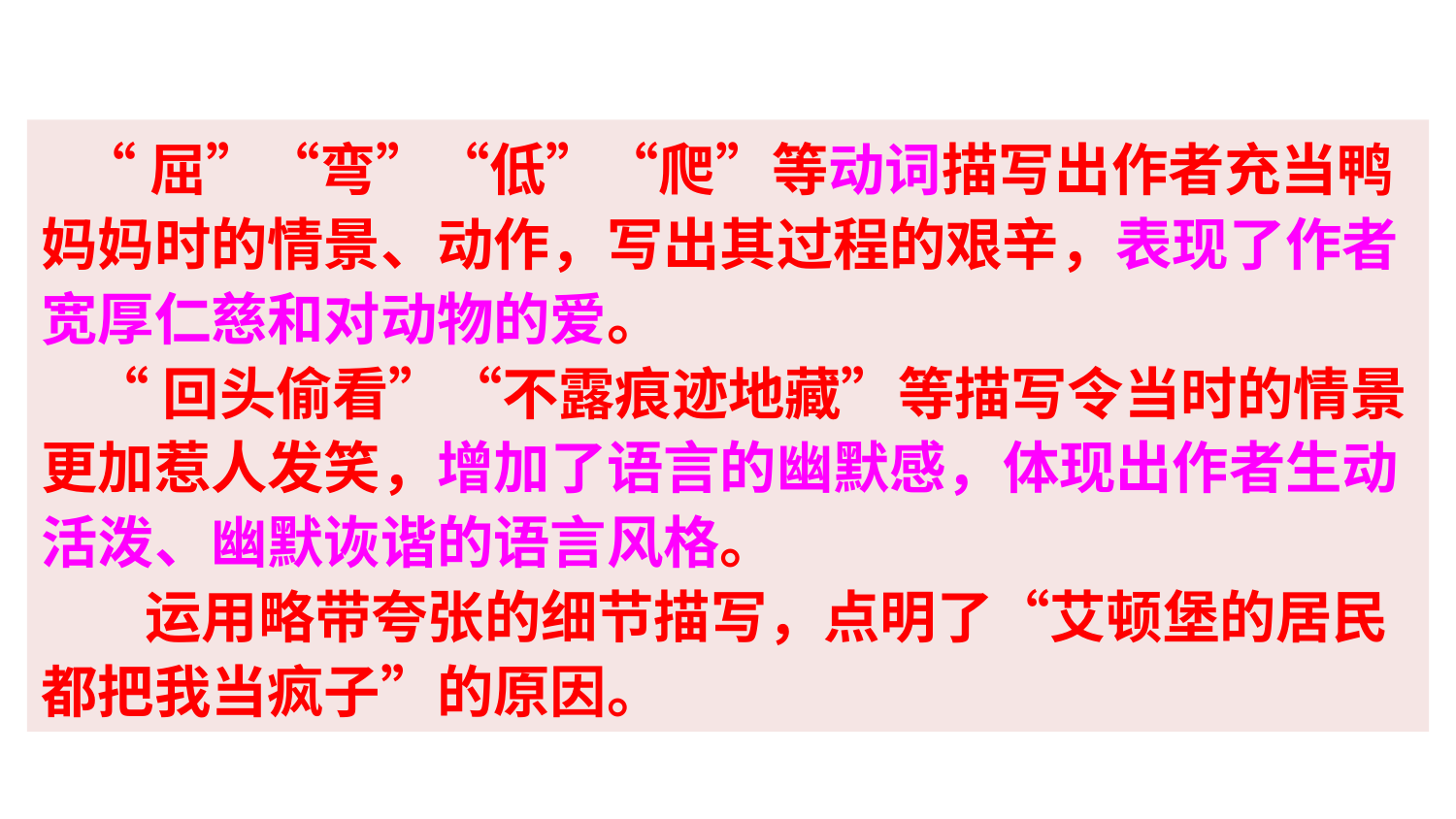

“屈”“弯”“低”“爬”等动词描写出作者充当鸭妈妈时的情景、动作，写出其过程的艰辛，表现了作者宽厚仁慈和对动物的爱。
    “回头偷看”“不露痕迹地藏”等描写令当时的情景更加惹人发笑，增加了语言的幽默感，体现出作者生动活泼、幽默诙谐的语言风格。
       运用略带夸张的细节描写，点明了“艾顿堡的居民都把我当疯子”的原因。